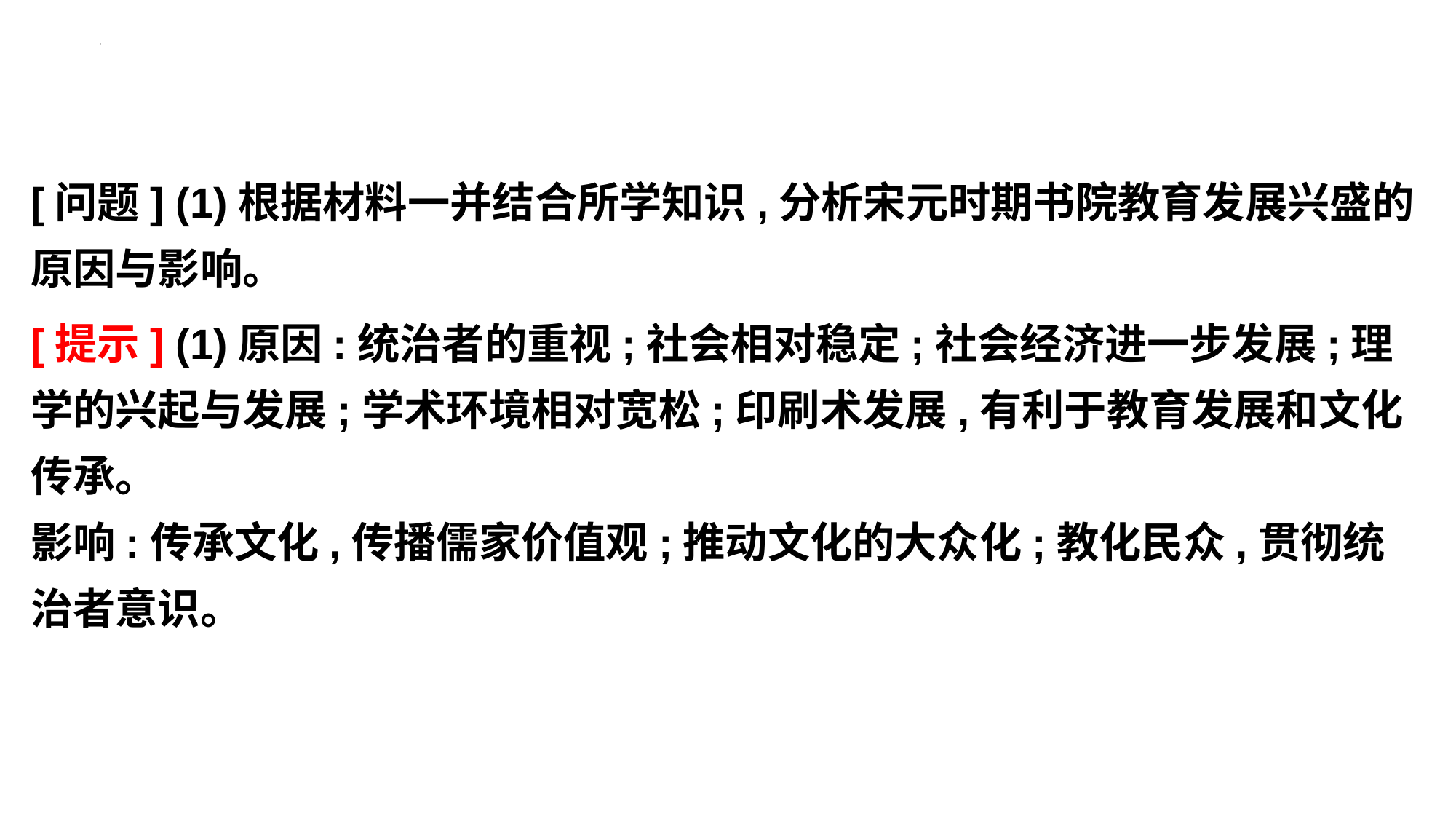

[问题] (1)根据材料一并结合所学知识,分析宋元时期书院教育发展兴盛的原因与影响。
[提示] (1)原因:统治者的重视;社会相对稳定;社会经济进一步发展;理学的兴起与发展;学术环境相对宽松;印刷术发展,有利于教育发展和文化传承。
影响:传承文化,传播儒家价值观;推动文化的大众化;教化民众,贯彻统治者意识。